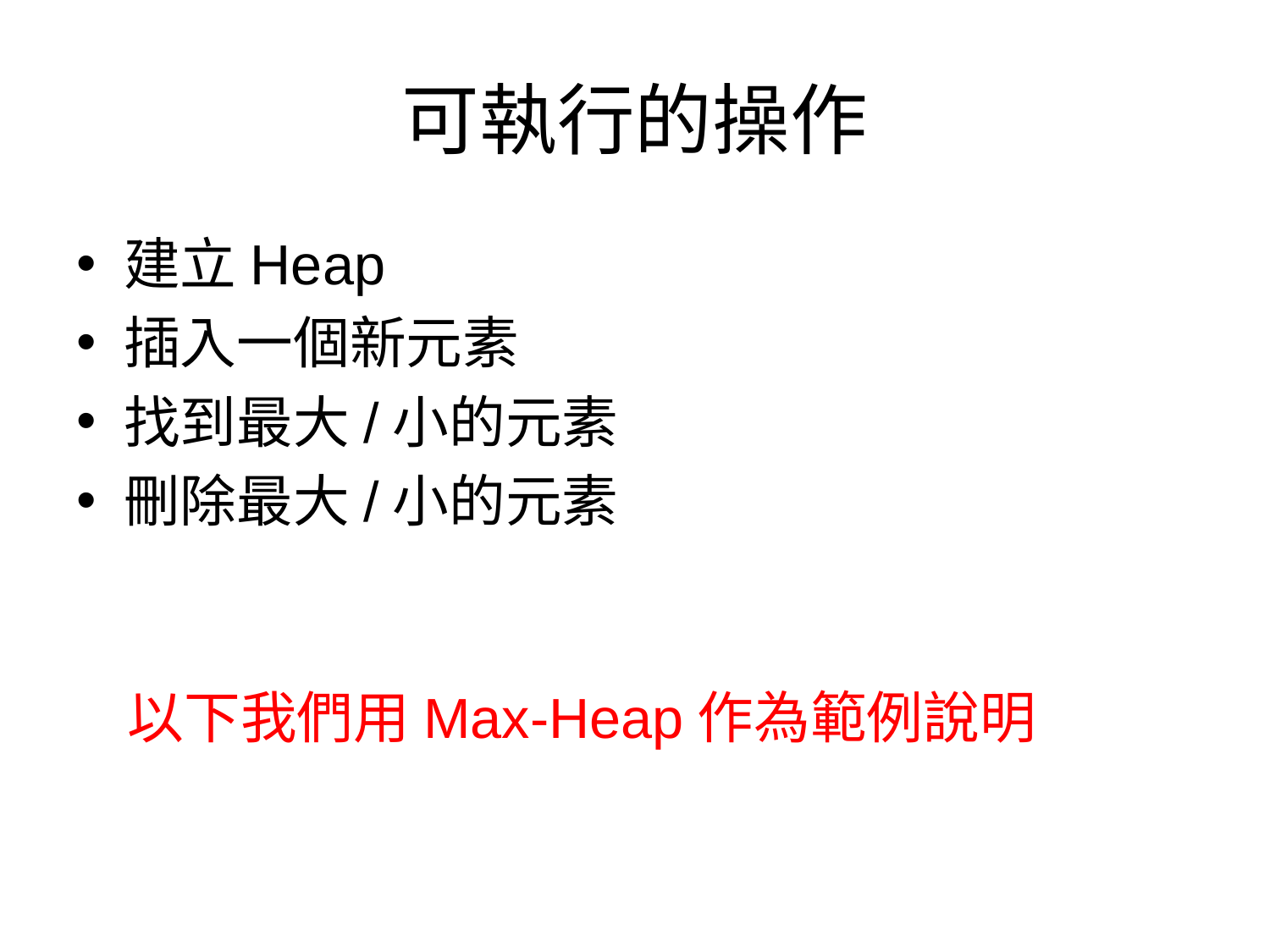

# 可執行的操作
建立Heap
插入一個新元素
找到最大/小的元素
刪除最大/小的元素
以下我們用Max-Heap作為範例說明